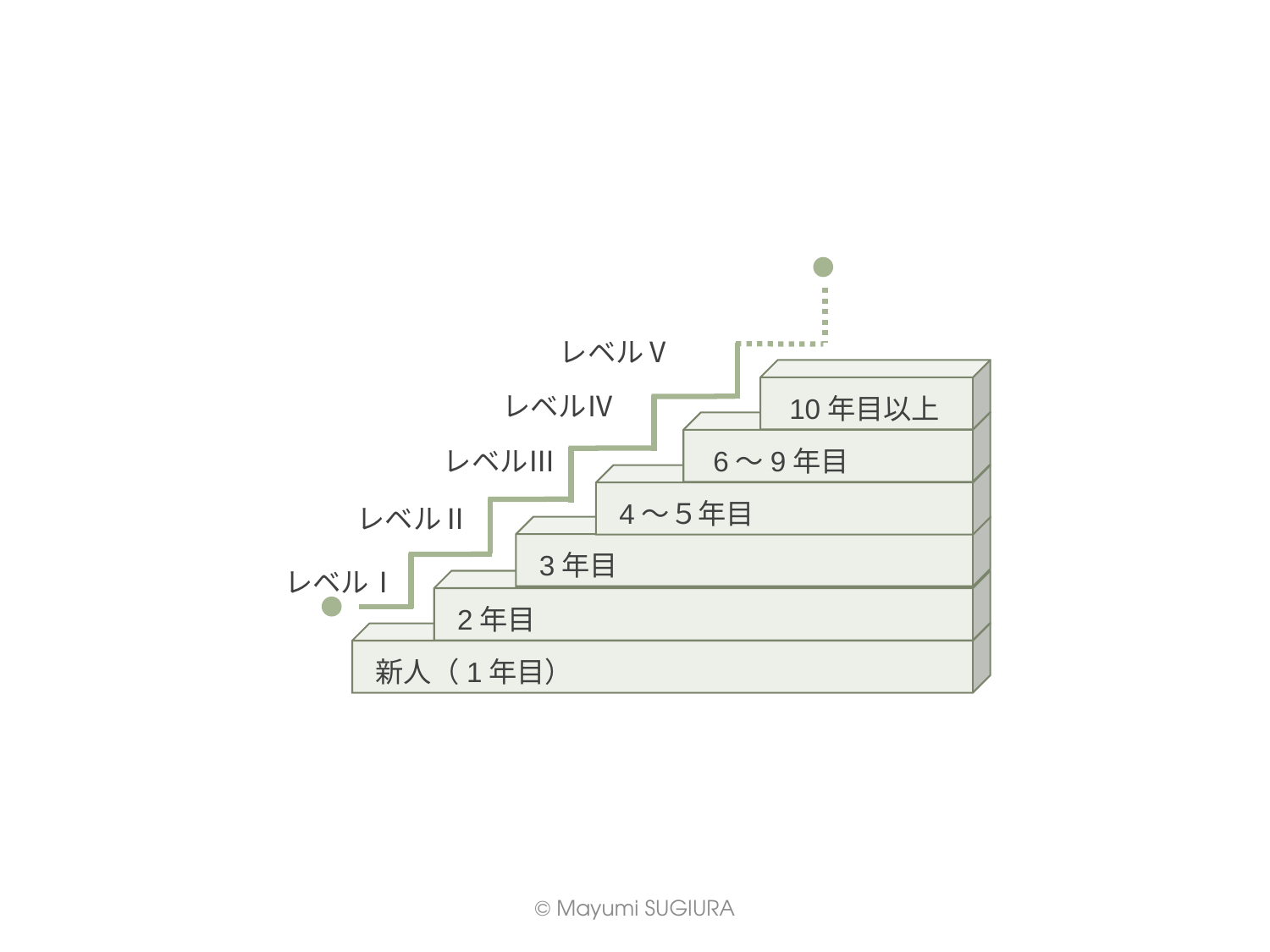

レベルⅤ

レベルⅣ
10年目以上

6〜9年目
レベルⅢ

4〜５年目
レベルⅡ

3年目
レベルⅠ

2年目

新人（1年目）
©︎ Mayumi SUGIURA